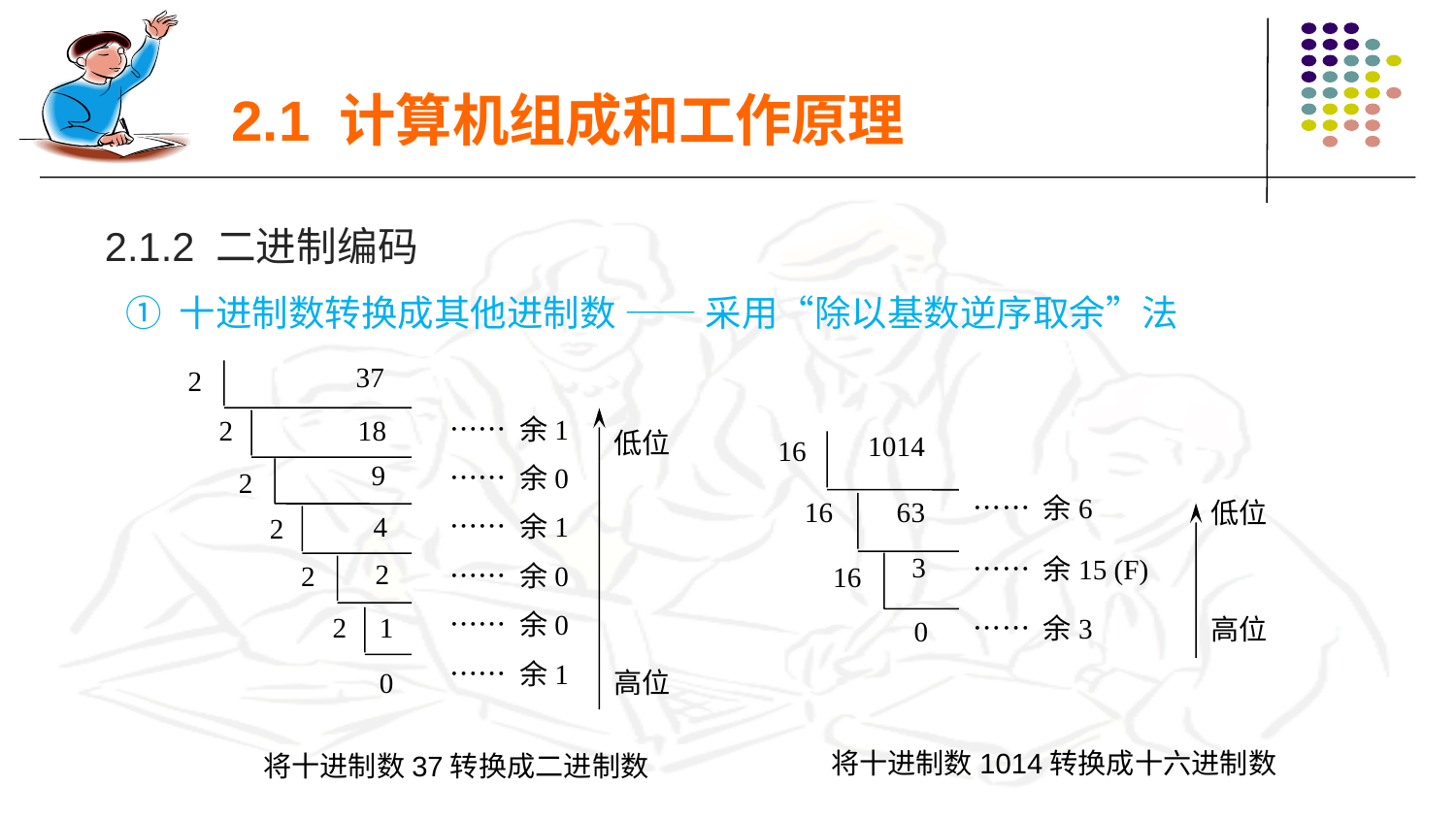

2.1 计算机组成和工作原理
2.1.2 二进制编码
① 十进制数转换成其他进制数 —— 采用“除以基数逆序取余”法
37
2

…… 余1
2
18

低位
9
…… 余0

2

4
…… 余1
2

2
…… 余0
2

…… 余0
2

1

…… 余1

高位
0

1014
16

…… 余6
16
63
低位

3
…… 余15 (F)

16

…… 余3
高位
0

将十进制数1014转换成十六进制数
将十进制数37转换成二进制数